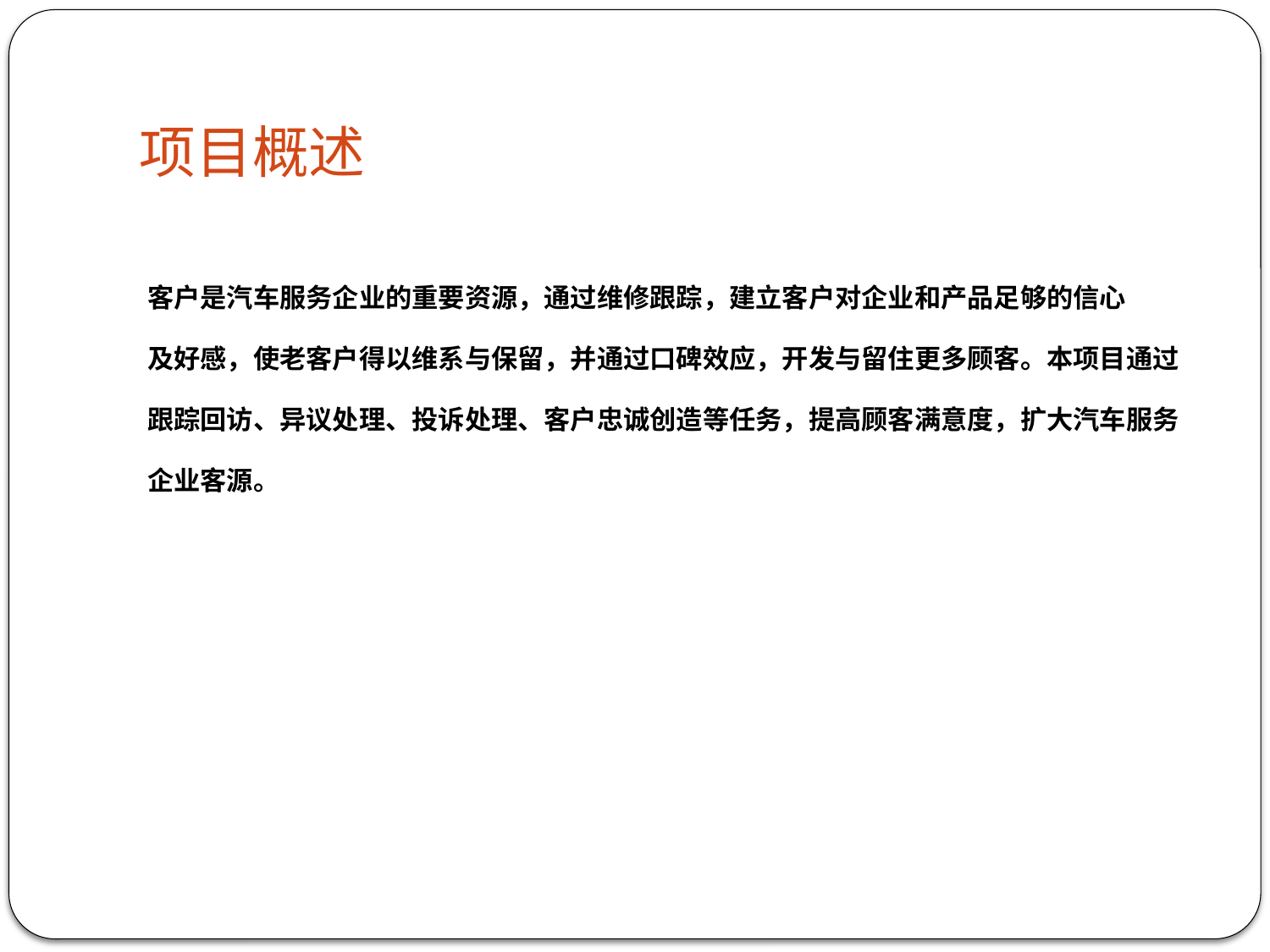

# 项目概述
客户是汽车服务企业的重要资源，通过维修跟踪，建立客户对企业和产品足够的信心
及好感，使老客户得以维系与保留，并通过口碑效应，开发与留住更多顾客。本项目通过
跟踪回访、异议处理、投诉处理、客户忠诚创造等任务，提高顾客满意度，扩大汽车服务
企业客源。